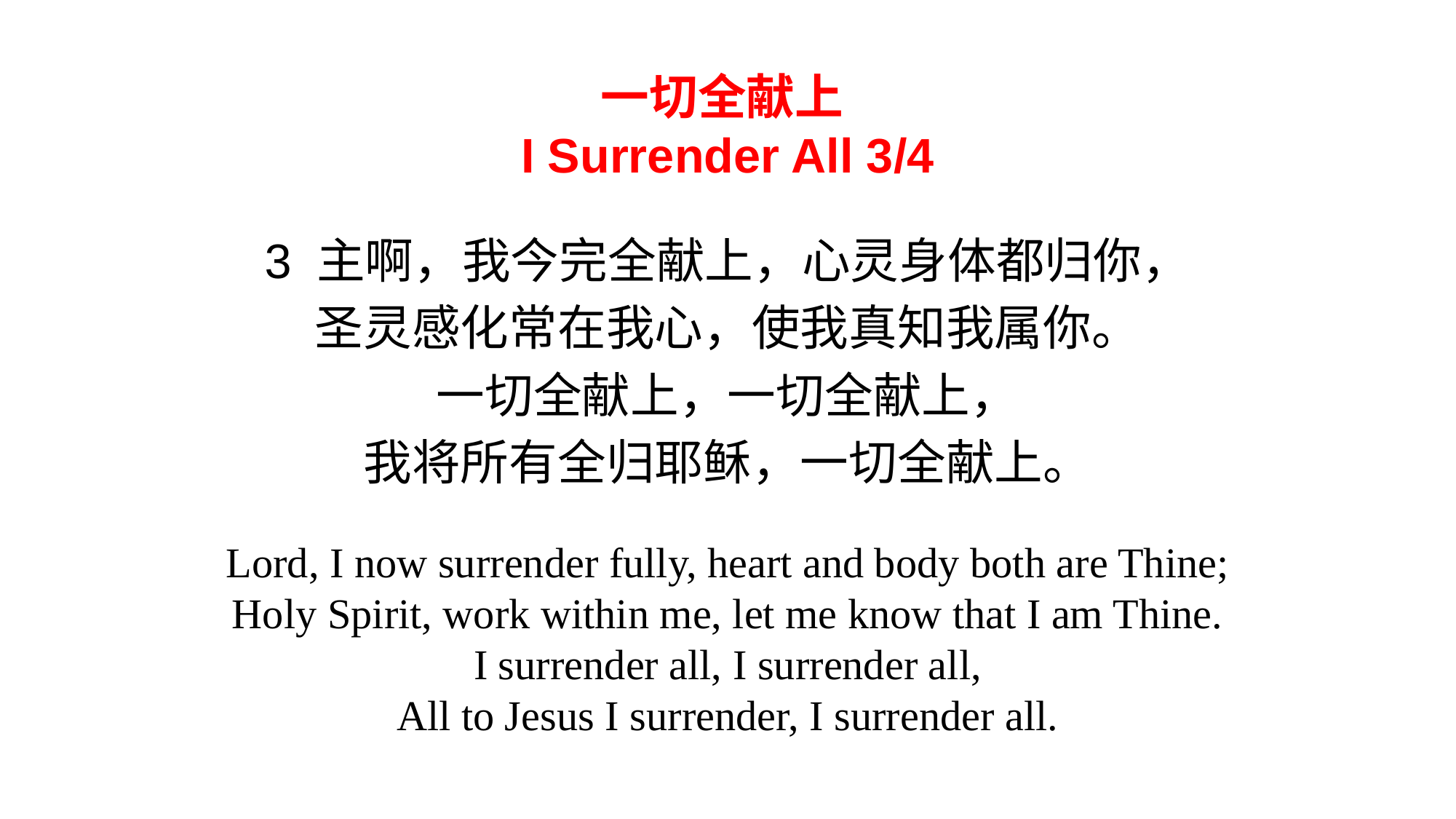

一切全献上
I Surrender All 3/4
3 主啊，我今完全献上，心灵身体都归你，
圣灵感化常在我心，使我真知我属你。
一切全献上，一切全献上，
我将所有全归耶稣，一切全献上。

Lord, I now surrender fully, heart and body both are Thine;
Holy Spirit, work within me, let me know that I am Thine.
I surrender all, I surrender all,
All to Jesus I surrender, I surrender all.